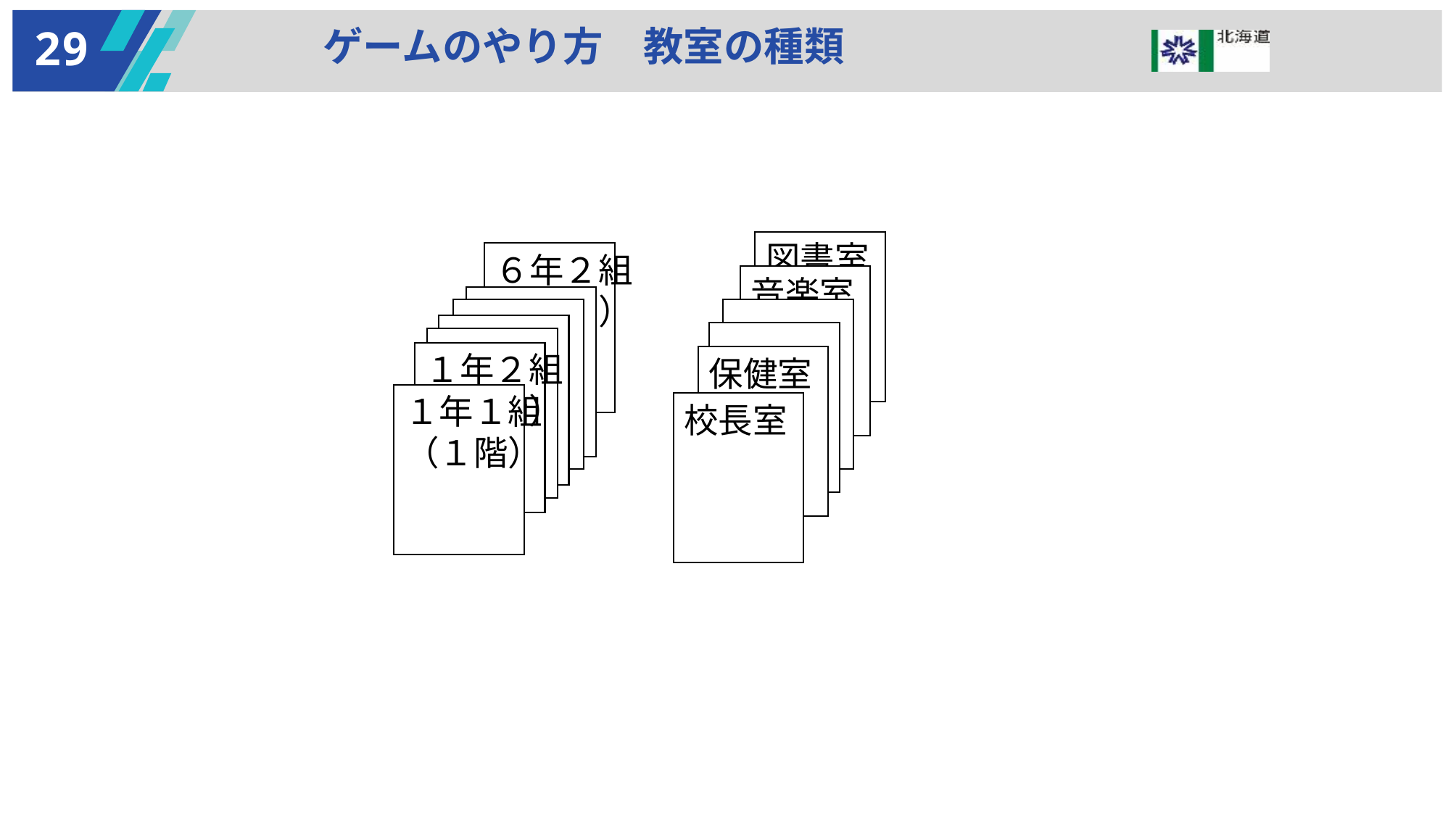

29
ゲームのやり方　教室の種類
図書室
６年２組
（１階）
音楽室

１年２組
（１階）
保健室
１年１組
（１階）
校長室